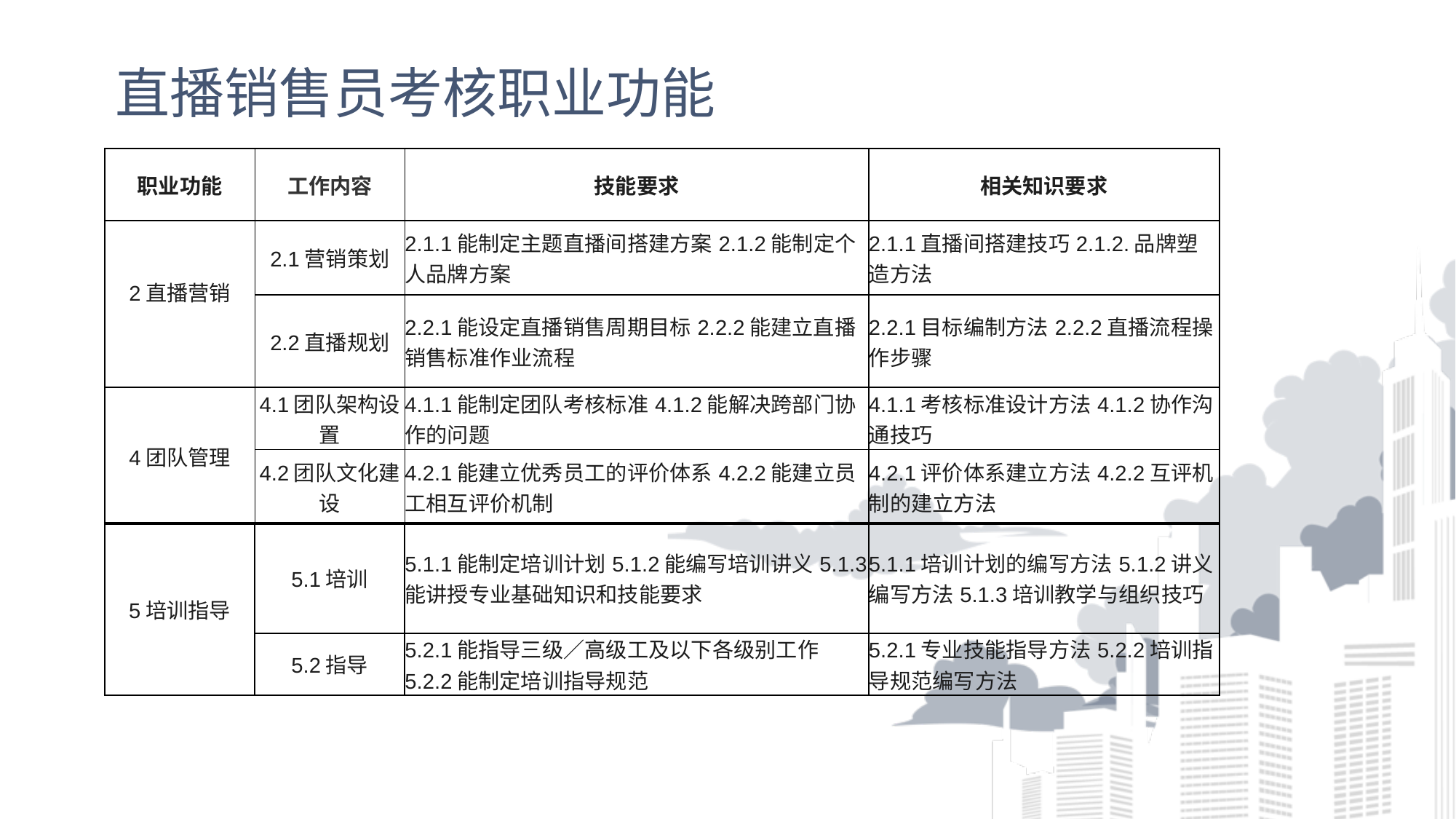

# 直播销售员考核职业功能
| 职业功能 | 工作内容 | 技能要求 | 相关知识要求 |
| --- | --- | --- | --- |
| 2直播营销 | 2.1营销策划 | 2.1.1能制定主题直播间搭建方案2.1.2能制定个人品牌方案 | 2.1.1直播间搭建技巧2.1.2.品牌塑造方法 |
| --- | --- | --- | --- |
|  | 2.2直播规划 | 2.2.1能设定直播销售周期目标2.2.2能建立直播销售标准作业流程 | 2.2.1目标编制方法2.2.2直播流程操作步骤 |
| 4团队管理 | 4.1团队架构设置 | 4.1.1能制定团队考核标准4.1.2能解决跨部门协作的问题 | 4.1.1考核标准设计方法4.1.2协作沟通技巧 |
| --- | --- | --- | --- |
|  | 4.2团队文化建设 | 4.2.1能建立优秀员工的评价体系4.2.2能建立员工相互评价机制 | 4.2.1评价体系建立方法4.2.2互评机制的建立方法 |
| 5培训指导 | 5.1培训 | 5.1.1能制定培训计划5.1.2能编写培训讲义5.1.3能讲授专业基础知识和技能要求 | 5.1.1培训计划的编写方法5.1.2讲义编写方法5.1.3培训教学与组织技巧 |
| --- | --- | --- | --- |
|  | 5.2指导 | 5.2.1能指导三级／高级工及以下各级别工作5.2.2能制定培训指导规范 | 5.2.1专业技能指导方法5.2.2培训指导规范编写方法 |